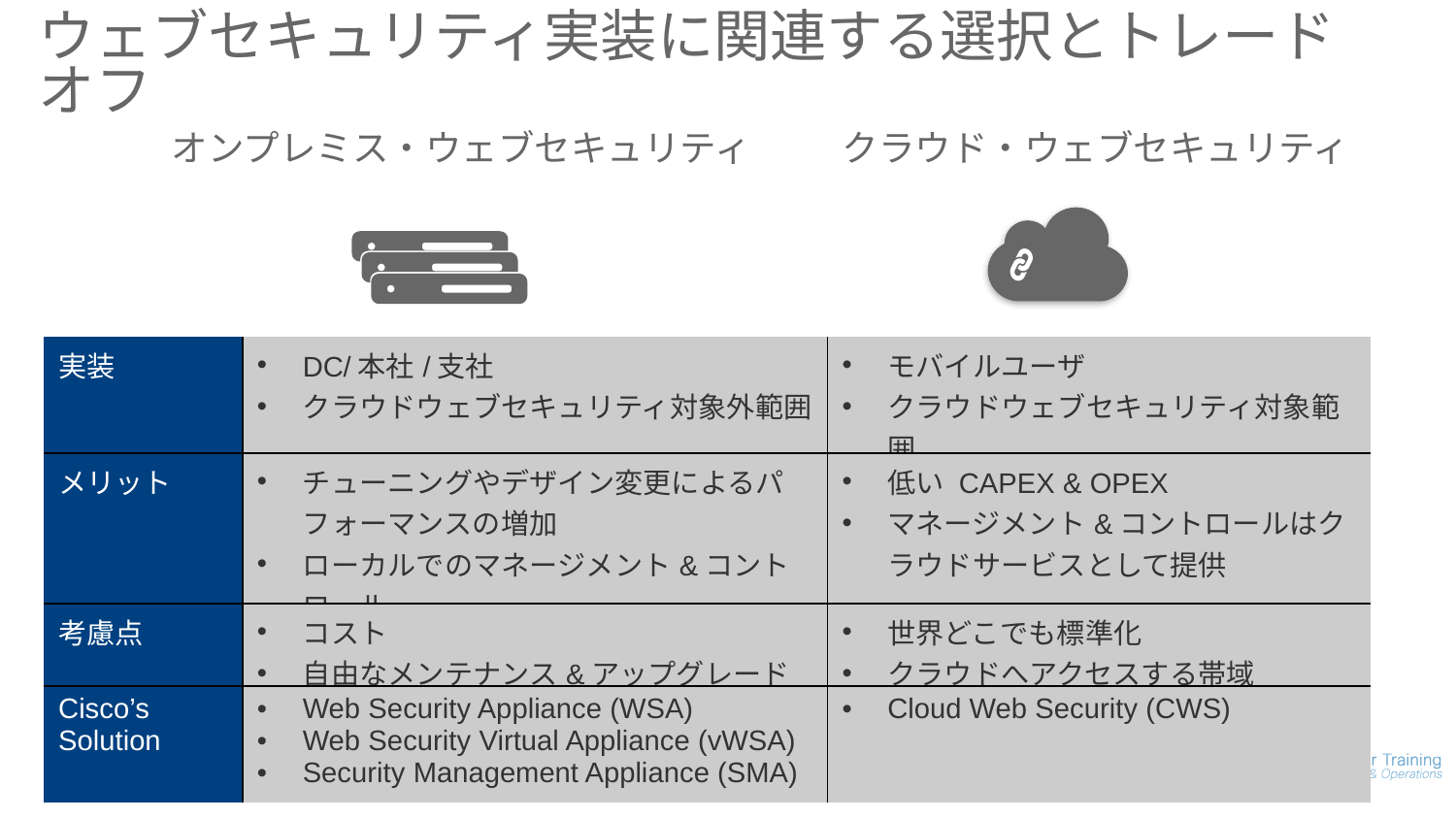

# ウェブセキュリティ実装に関連する選択とトレードオフ
オンプレミス・ウェブセキュリティ
クラウド・ウェブセキュリティ

| 実装 | DC/本社/支社 クラウドウェブセキュリティ対象外範囲 | モバイルユーザ クラウドウェブセキュリティ対象範囲 |
| --- | --- | --- |
| メリット | チューニングやデザイン変更によるパフォーマンスの増加 ローカルでのマネージメント&コントロール | 低い CAPEX & OPEX マネージメント&コントロールはクラウドサービスとして提供 |
| 考慮点 | コスト 自由なメンテナンス&アップグレード | 世界どこでも標準化 クラウドへアクセスする帯域 |
| Cisco’s Solution | Web Security Appliance (WSA) Web Security Virtual Appliance (vWSA) Security Management Appliance (SMA) | Cloud Web Security (CWS) |